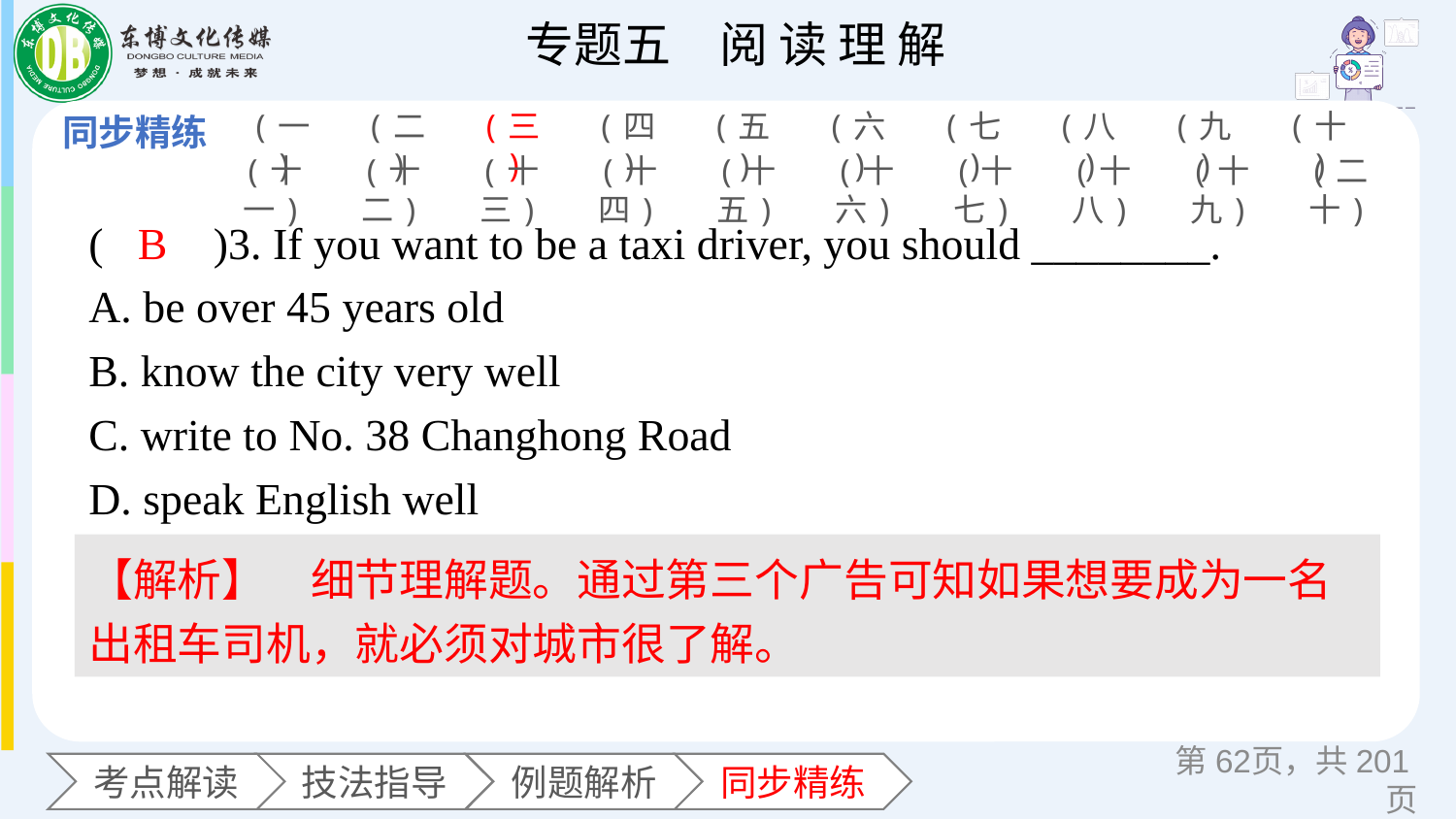

(一)
(二)
(三)
(四)
(五)
(六)
(七)
(八)
(九)
(十)
(十一)
(十二)
(十三)
(十四)
(十五)
(十六)
(十七)
(十八)
(十九)
(二十)
(　　)3. If you want to be a taxi driver, you should ________.
A. be over 45 years old
B. know the city very well
C. write to No. 38 Changhong Road
D. speak English well
B
【解析】　细节理解题。通过第三个广告可知如果想要成为一名出租车司机，就必须对城市很了解。
第62页，共201页